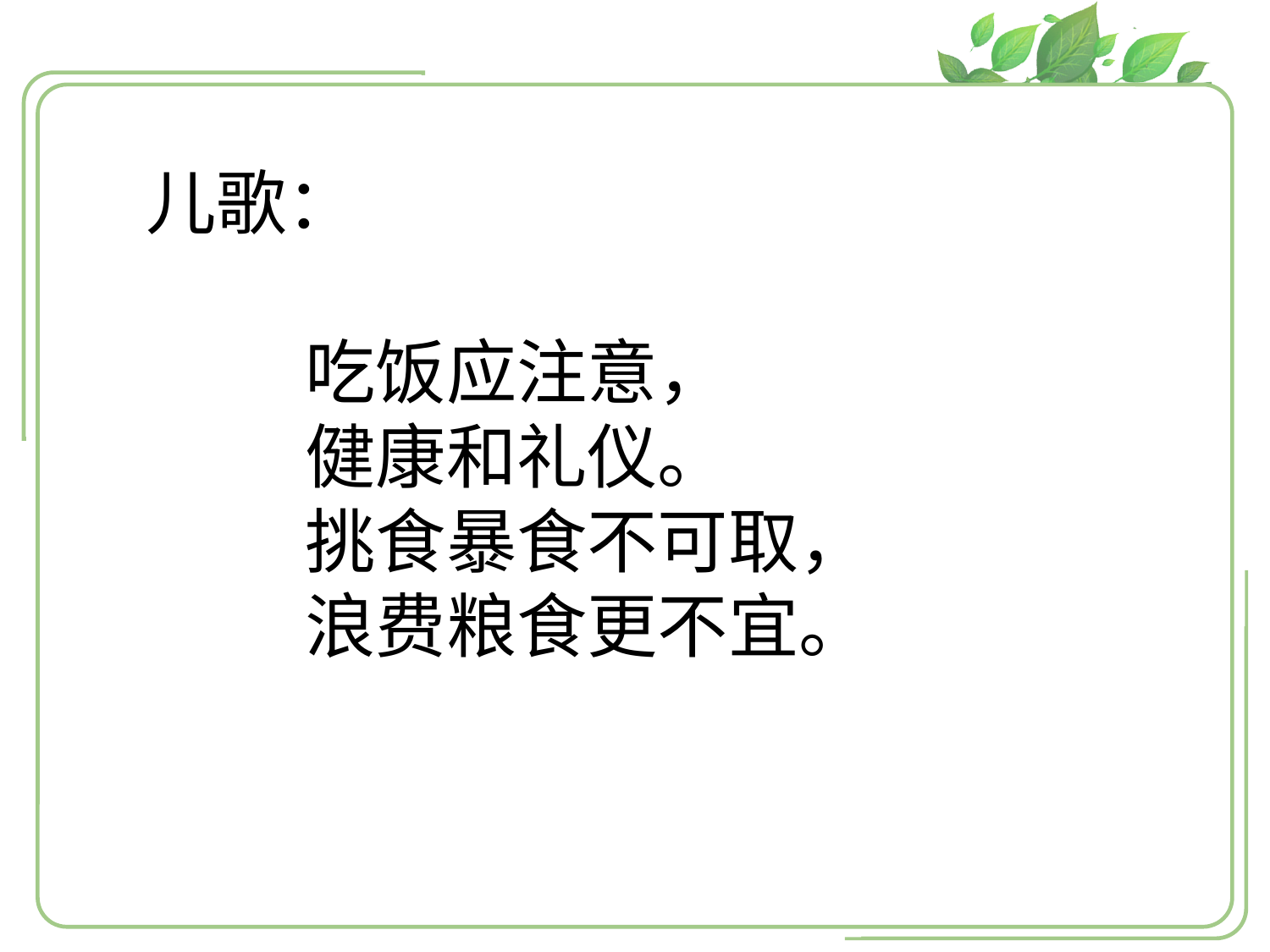

儿歌：

         吃饭应注意，
         健康和礼仪。
         挑食暴食不可取，
         浪费粮食更不宜。
合理膳食身体好